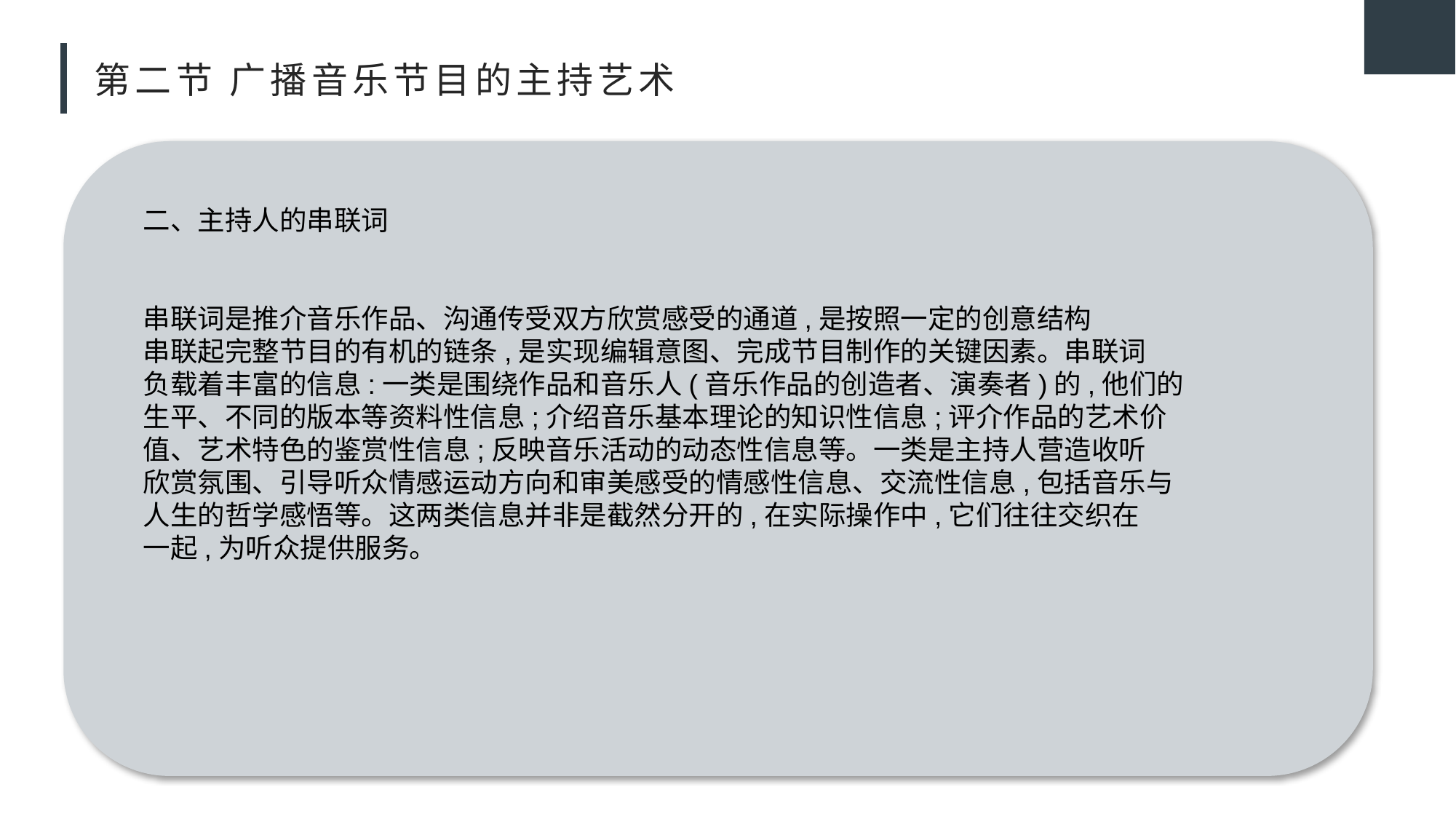

# 第二节 广播音乐节目的主持艺术

二、主持人的串联词

串联词是推介音乐作品、沟通传受双方欣赏感受的通道,是按照一定的创意结构
串联起完整节目的有机的链条,是实现编辑意图、完成节目制作的关键因素。串联词
负载着丰富的信息:一类是围绕作品和音乐人(音乐作品的创造者、演奏者)的,他们的
生平、不同的版本等资料性信息;介绍音乐基本理论的知识性信息;评介作品的艺术价
值、艺术特色的鉴赏性信息;反映音乐活动的动态性信息等。一类是主持人营造收听
欣赏氛围、引导听众情感运动方向和审美感受的情感性信息、交流性信息,包括音乐与
人生的哲学感悟等。这两类信息并非是截然分开的,在实际操作中,它们往往交织在
一起,为听众提供服务。